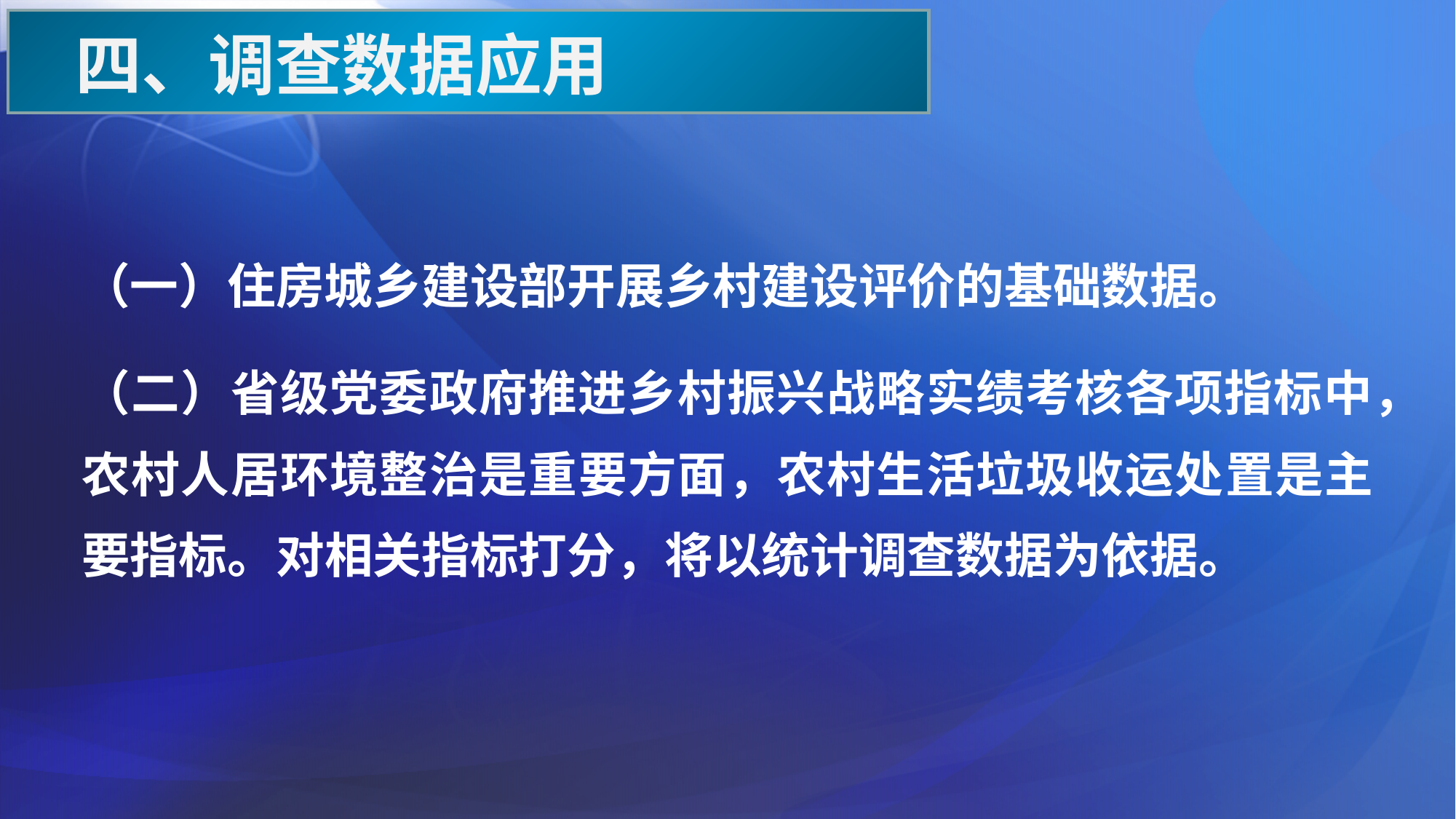

四、调查数据应用
（一）住房城乡建设部开展乡村建设评价的基础数据。

（二）省级党委政府推进乡村振兴战略实绩考核各项指标中，农村人居环境整治是重要方面，农村生活垃圾收运处置是主要指标。对相关指标打分，将以统计调查数据为依据。